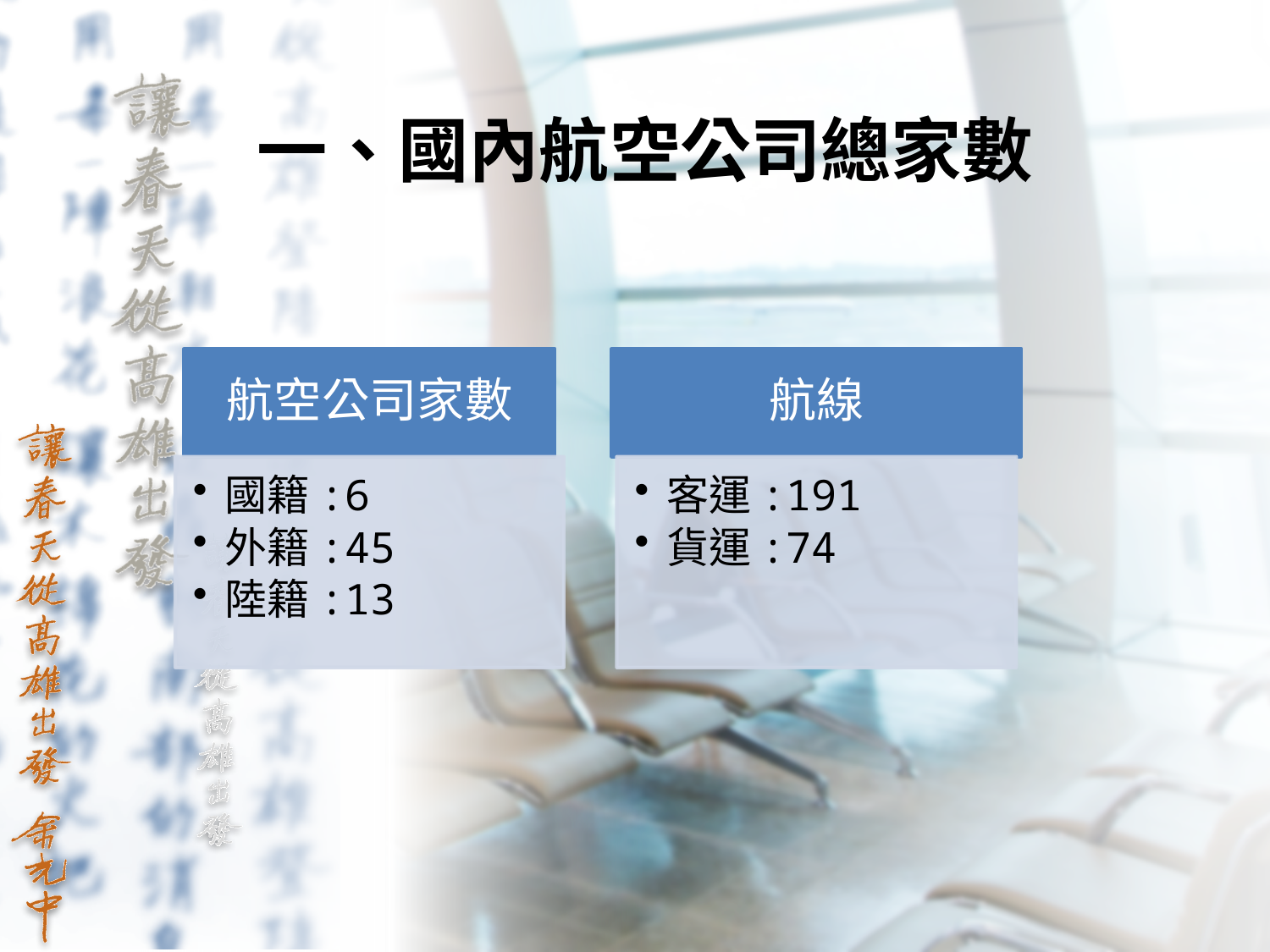

# 一、國內航空公司總家數
航空公司家數
國籍:6
外籍:45
陸籍:13
航線
客運:191
貨運:74